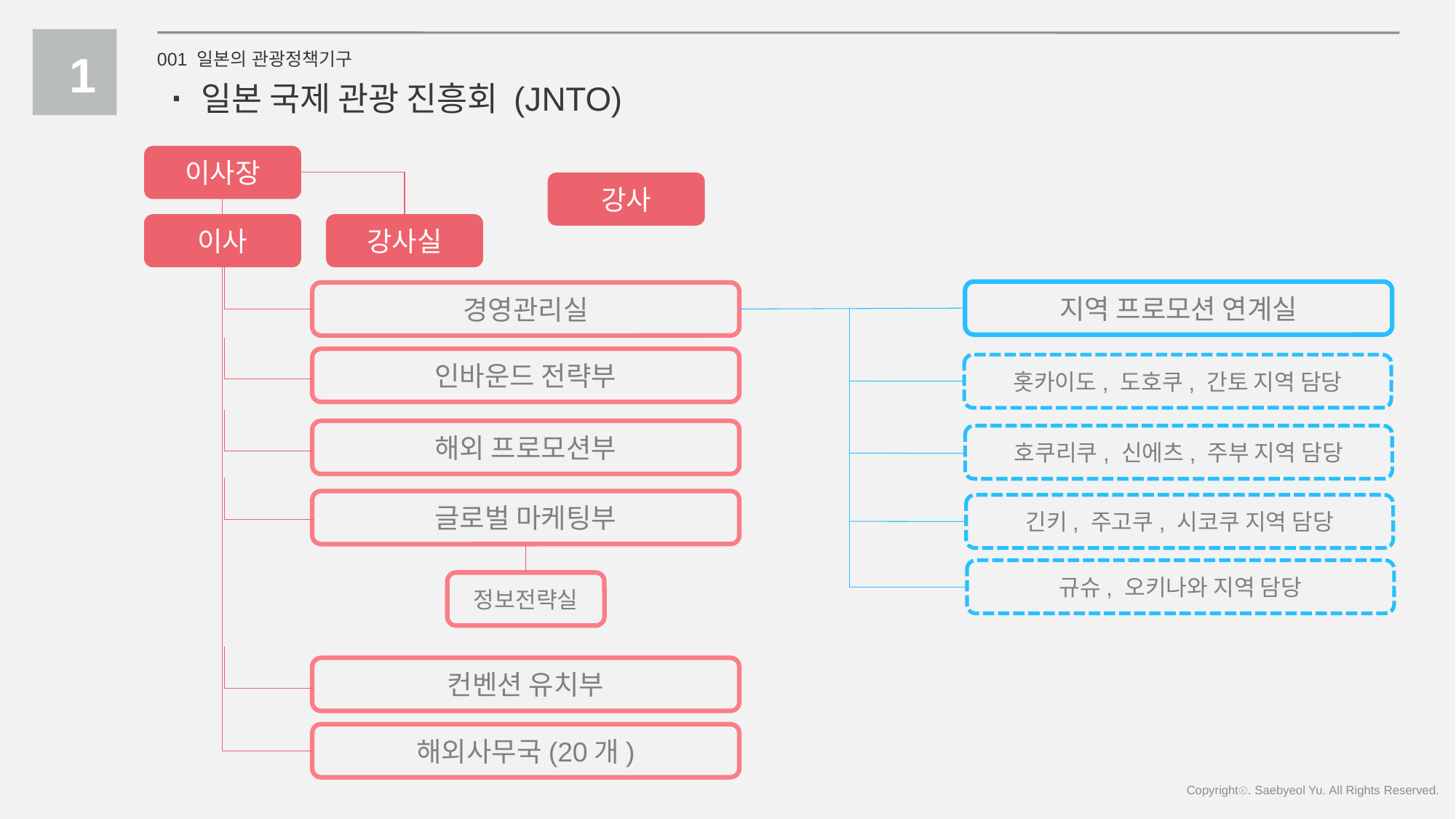

1
001 일본의 관광정책기구
· 일본 국제 관광 진흥회 (JNTO)
이사장

강사
이사
강사실

지역 프로모션 연계실
경영관리실

인바운드 전략부
홋카이도, 도호쿠, 간토 지역 담당

해외 프로모션부
호쿠리쿠, 신에츠, 주부 지역 담당

글로벌 마케팅부
긴키, 주고쿠, 시코쿠 지역 담당
규슈, 오키나와 지역 담당
정보전략실

컨벤션 유치부
해외사무국(20개)